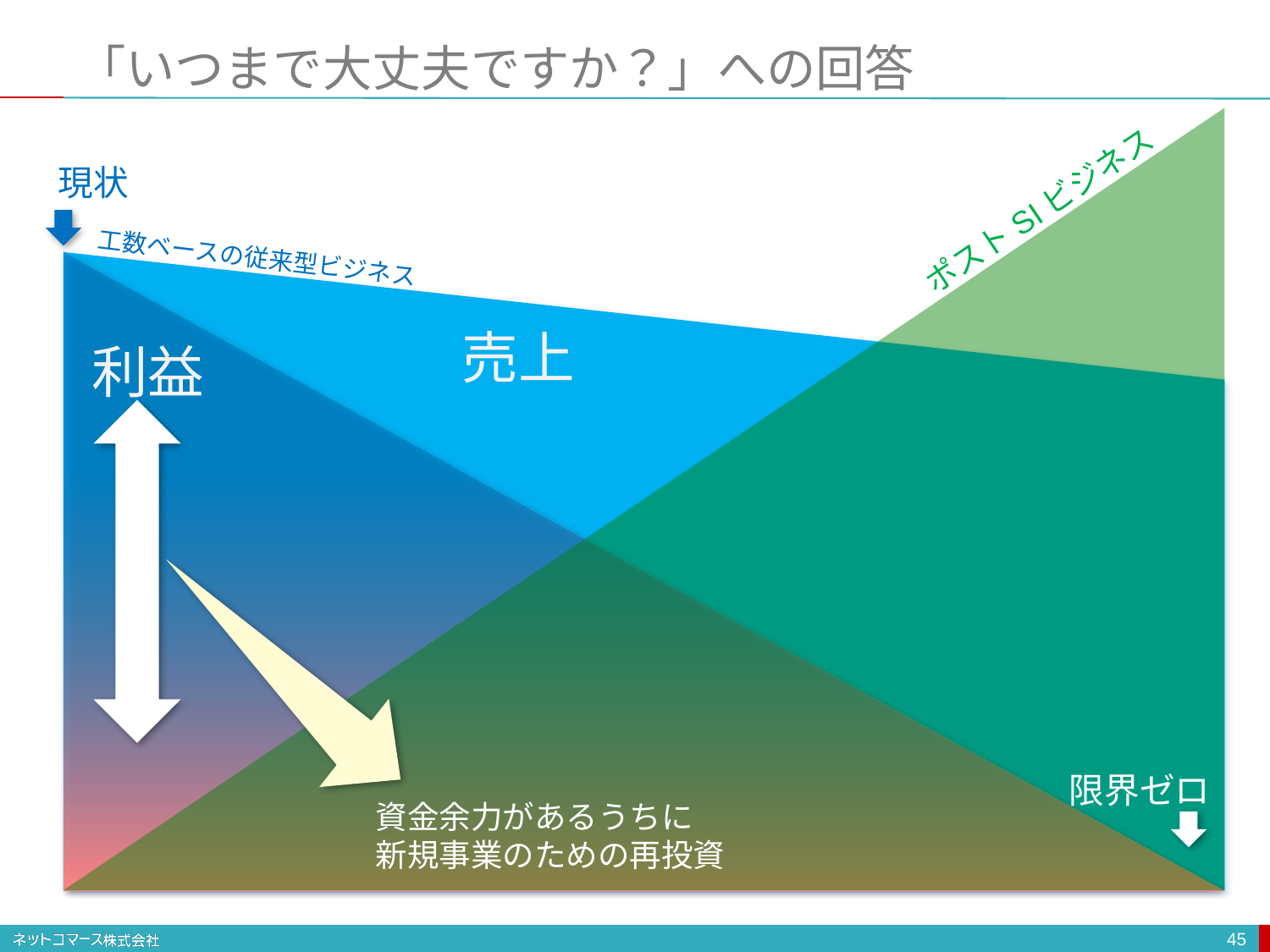

# 「いつまで大丈夫ですか？」への回答

ポストSIビジネス
現状

工数ベースの従来型ビジネス

利益
売上

資金余力があるうちに
新規事業のための再投資
限界ゼロ

45